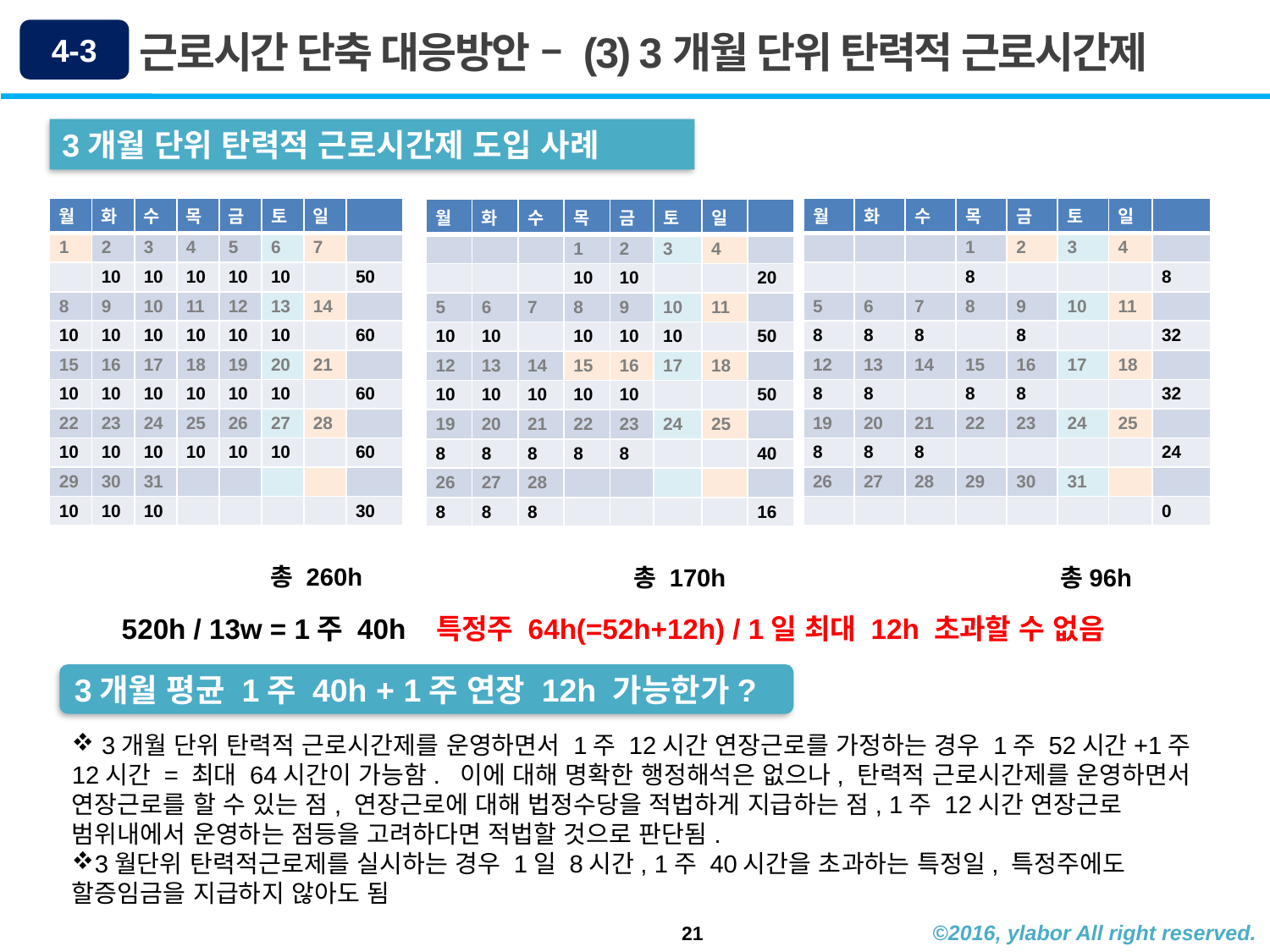

4-3
# 근로시간 단축 대응방안 – (3) 3개월 단위 탄력적 근로시간제
3개월 단위 탄력적 근로시간제 도입 사례
| 월 | 화 | 수 | 목 | 금 | 토 | 일 |  |
| --- | --- | --- | --- | --- | --- | --- | --- |
| 1 | 2 | 3 | 4 | 5 | 6 | 7 |  |
|  | 10 | 10 | 10 | 10 | 10 |  | 50 |
| 8 | 9 | 10 | 11 | 12 | 13 | 14 |  |
| 10 | 10 | 10 | 10 | 10 | 10 |  | 60 |
| 15 | 16 | 17 | 18 | 19 | 20 | 21 |  |
| 10 | 10 | 10 | 10 | 10 | 10 |  | 60 |
| 22 | 23 | 24 | 25 | 26 | 27 | 28 |  |
| 10 | 10 | 10 | 10 | 10 | 10 |  | 60 |
| 29 | 30 | 31 |  |  |  |  |  |
| 10 | 10 | 10 |  |  |  |  | 30 |
| 월 | 화 | 수 | 목 | 금 | 토 | 일 |  |
| --- | --- | --- | --- | --- | --- | --- | --- |
|  |  |  | 1 | 2 | 3 | 4 |  |
|  |  |  | 8 |  |  |  | 8 |
| 5 | 6 | 7 | 8 | 9 | 10 | 11 |  |
| 8 | 8 | 8 |  | 8 |  |  | 32 |
| 12 | 13 | 14 | 15 | 16 | 17 | 18 |  |
| 8 | 8 |  | 8 | 8 |  |  | 32 |
| 19 | 20 | 21 | 22 | 23 | 24 | 25 |  |
| 8 | 8 | 8 |  |  |  |  | 24 |
| 26 | 27 | 28 | 29 | 30 | 31 |  |  |
|  |  |  |  |  |  |  | 0 |
| 월 | 화 | 수 | 목 | 금 | 토 | 일 |  |
| --- | --- | --- | --- | --- | --- | --- | --- |
|  |  |  | 1 | 2 | 3 | 4 |  |
|  |  |  | 10 | 10 |  |  | 20 |
| 5 | 6 | 7 | 8 | 9 | 10 | 11 |  |
| 10 | 10 |  | 10 | 10 | 10 |  | 50 |
| 12 | 13 | 14 | 15 | 16 | 17 | 18 |  |
| 10 | 10 | 10 | 10 | 10 |  |  | 50 |
| 19 | 20 | 21 | 22 | 23 | 24 | 25 |  |
| 8 | 8 | 8 | 8 | 8 |  |  | 40 |
| 26 | 27 | 28 |  |  |  |  |  |
| 8 | 8 | 8 |  |  |  |  | 16 |
총 260h
총 170h
총96h
520h / 13w = 1주 40h   특정주 64h(=52h+12h) / 1일 최대 12h 초과할 수 없음
3개월 평균 1주 40h + 1주 연장 12h 가능한가?
 3개월 단위 탄력적 근로시간제를 운영하면서 1주 12시간 연장근로를 가정하는 경우 1주 52시간+1주12시간 = 최대 64시간이 가능함.  이에 대해 명확한 행정해석은 없으나, 탄력적 근로시간제를 운영하면서 연장근로를 할 수 있는 점, 연장근로에 대해 법정수당을 적법하게 지급하는 점, 1주 12시간 연장근로 범위내에서 운영하는 점등을 고려하다면 적법할 것으로 판단됨.
3월단위 탄력적근로제를 실시하는 경우 1일 8시간, 1주 40시간을 초과하는 특정일, 특정주에도 할증임금을 지급하지 않아도 됨
21